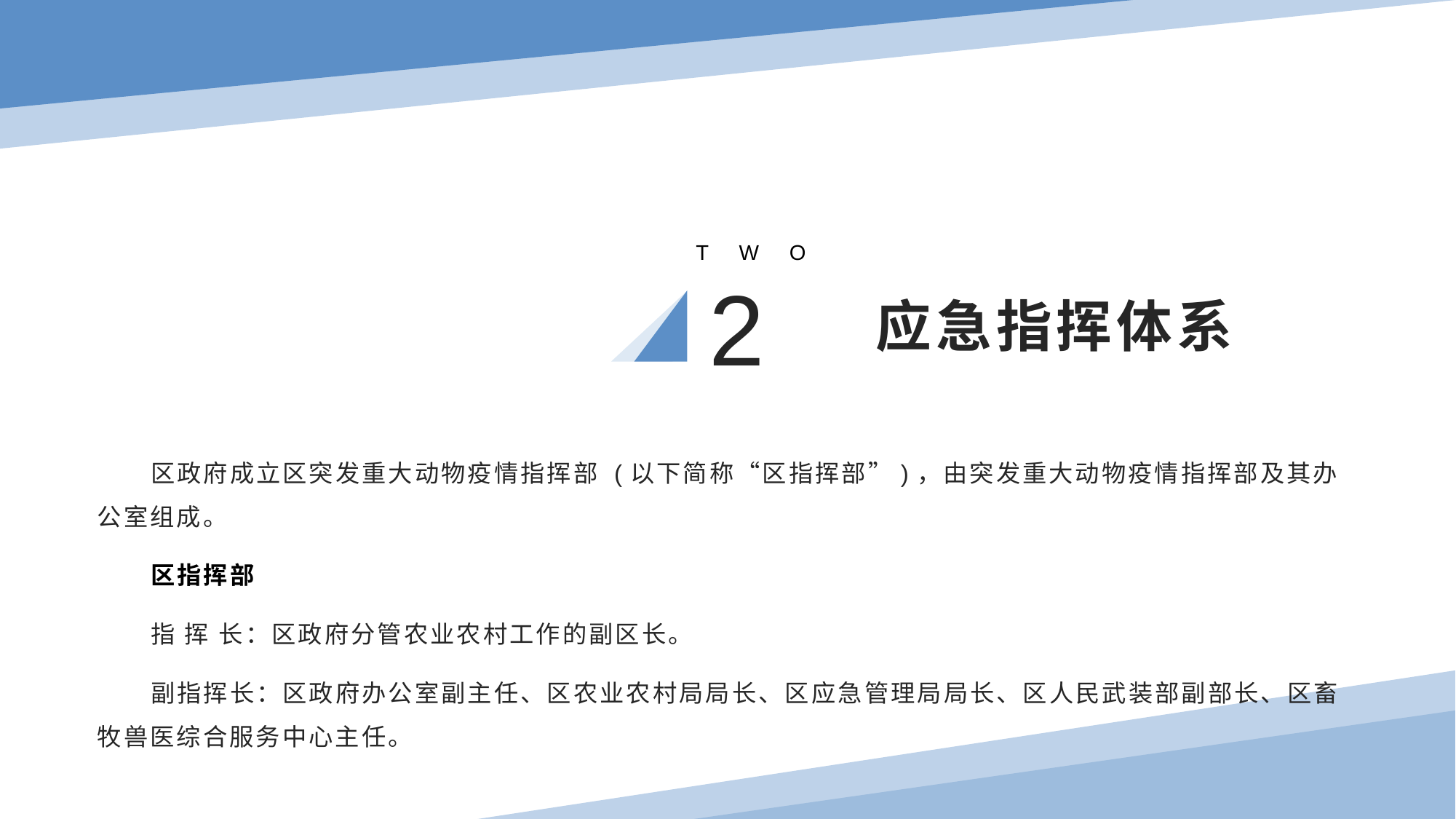

TWO
2
# 应急指挥体系
区政府成立区突发重大动物疫情指挥部 (以下简称“区指挥部”)，由突发重大动物疫情指挥部及其办公室组成。
区指挥部
指 挥 长：区政府分管农业农村工作的副区长。
副指挥长：区政府办公室副主任、区农业农村局局长、区应急管理局局长、区人民武装部副部长、区畜牧兽医综合服务中心主任。